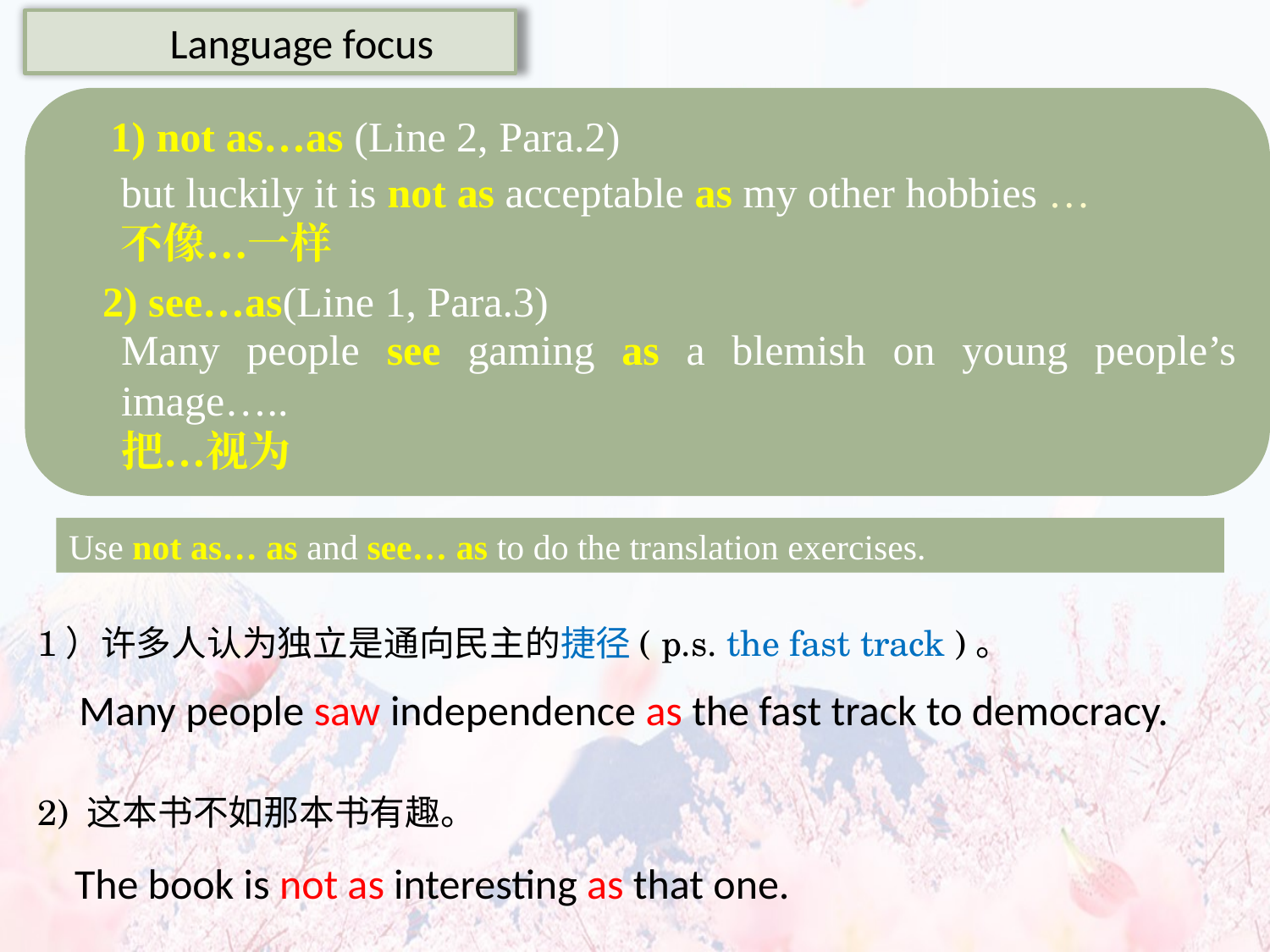

Language focus

1) not as…as (Line 2, Para.2)

but luckily it is not as acceptable as my other hobbies …
不像…一样
2) see…as(Line 1, Para.3)
Many people see gaming as a blemish on young people’s image…..
把…视为
Use not as… as and see… as to do the translation exercises.
1）许多人认为独立是通向民主的捷径( p.s. the fast track )。

2) 这本书不如那本书有趣。
Many people saw independence as the fast track to democracy.
The book is not as interesting as that one.